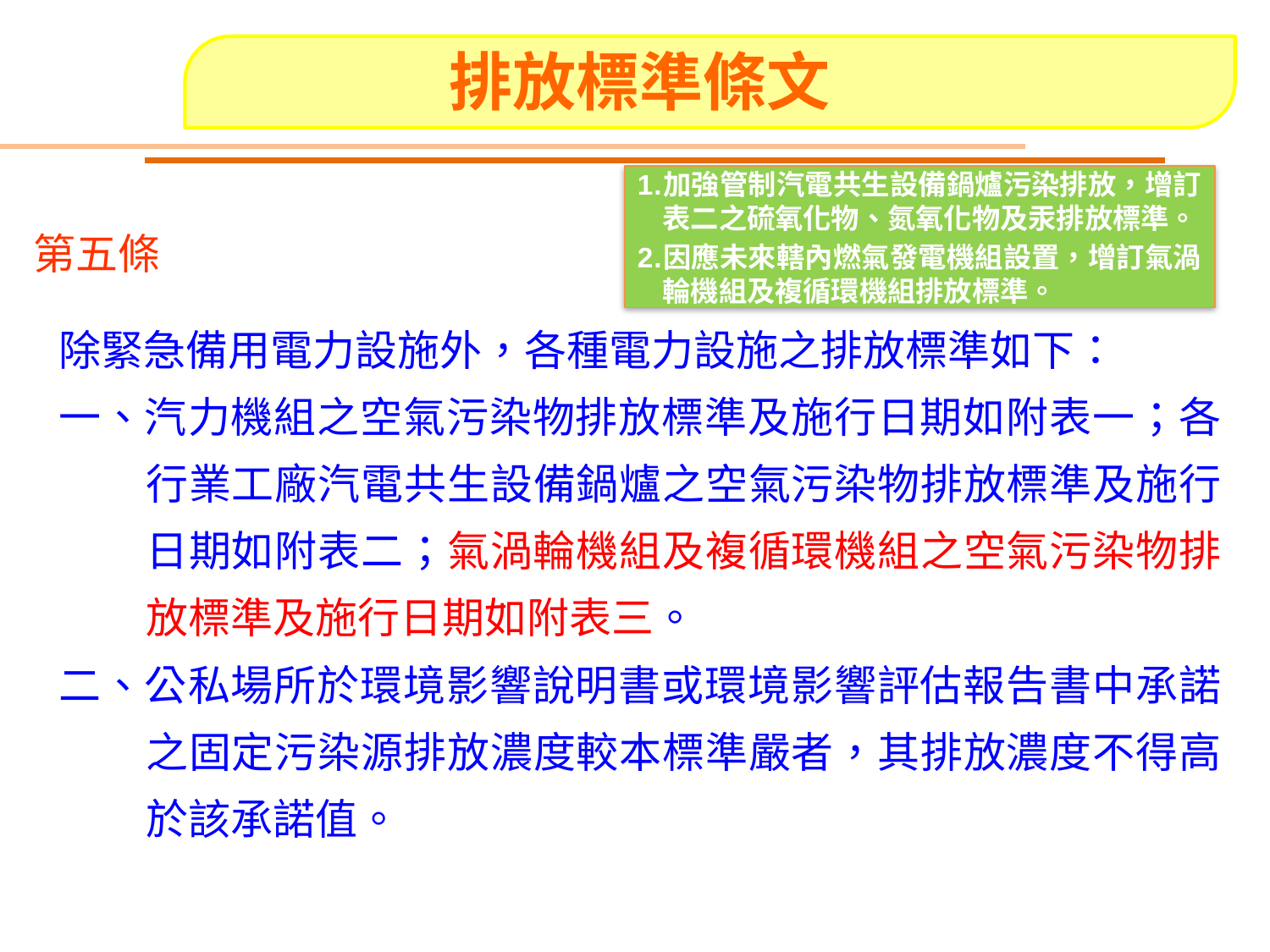

# 排放標準條文
6
加強管制汽電共生設備鍋爐污染排放，增訂表二之硫氧化物、氮氧化物及汞排放標準。
因應未來轄內燃氣發電機組設置，增訂氣渦輪機組及複循環機組排放標準。
第五條
除緊急備用電力設施外，各種電力設施之排放標準如下：
一、汽力機組之空氣污染物排放標準及施行日期如附表一；各行業工廠汽電共生設備鍋爐之空氣污染物排放標準及施行日期如附表二；氣渦輪機組及複循環機組之空氣污染物排放標準及施行日期如附表三。
二、公私場所於環境影響說明書或環境影響評估報告書中承諾之固定污染源排放濃度較本標準嚴者，其排放濃度不得高於該承諾值。